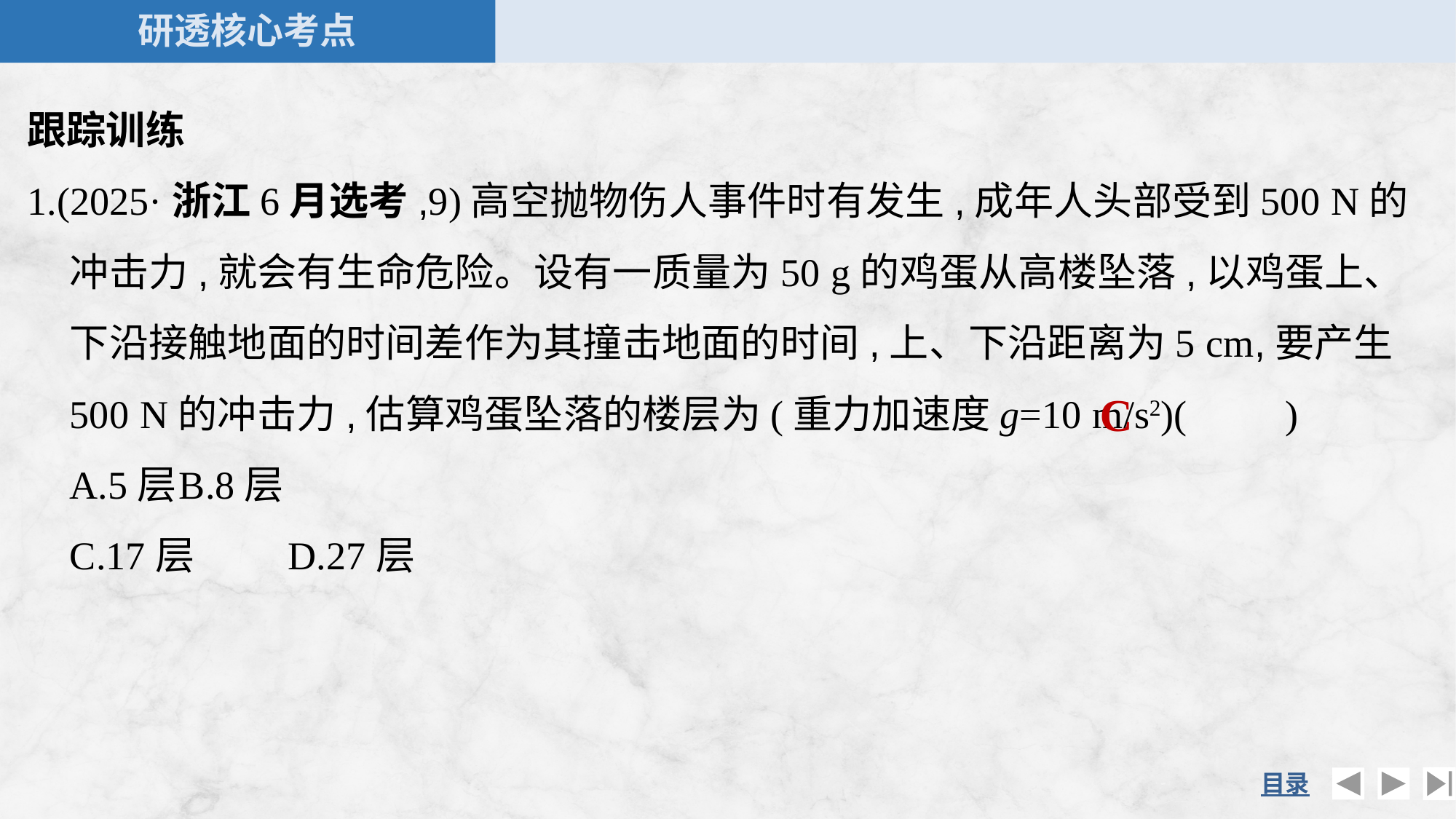

跟踪训练
1.(2025·浙江6月选考,9)高空抛物伤人事件时有发生,成年人头部受到500 N的冲击力,就会有生命危险。设有一质量为50 g的鸡蛋从高楼坠落,以鸡蛋上、下沿接触地面的时间差作为其撞击地面的时间,上、下沿距离为5 cm,要产生500 N的冲击力,估算鸡蛋坠落的楼层为(重力加速度g=10 m/s2)(　　)
	A.5层	B.8层
	C.17层	D.27层
C